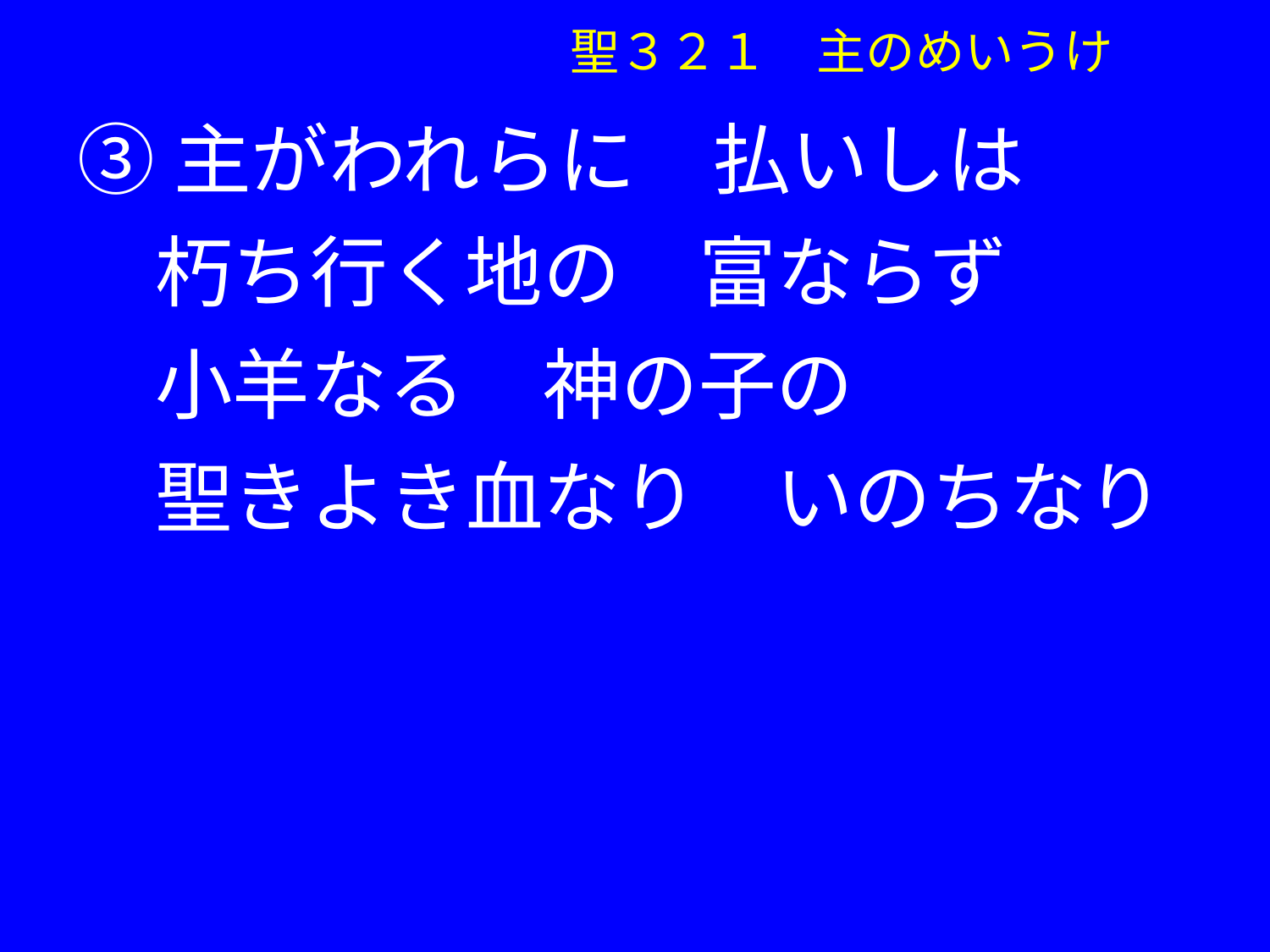

聖３２１　主のめいうけ
③主がわれらに　払いしは
　朽ち行く地の　富ならず
　小羊なる　神の子の
　聖きよき血なり　いのちなり